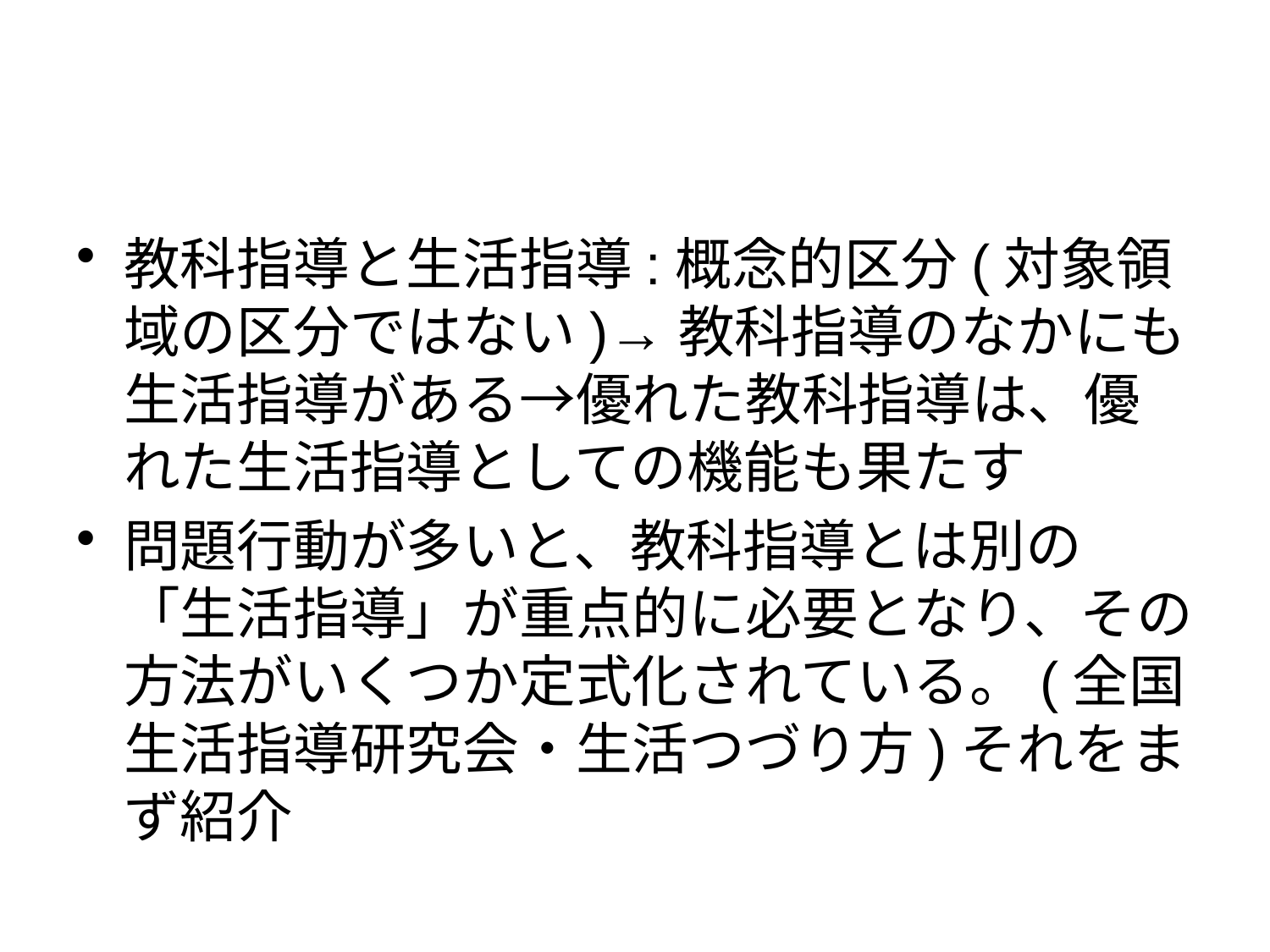

#
教科指導と生活指導:概念的区分(対象領域の区分ではない)→教科指導のなかにも生活指導がある→優れた教科指導は、優れた生活指導としての機能も果たす
問題行動が多いと、教科指導とは別の「生活指導」が重点的に必要となり、その方法がいくつか定式化されている。(全国生活指導研究会・生活つづり方)それをまず紹介